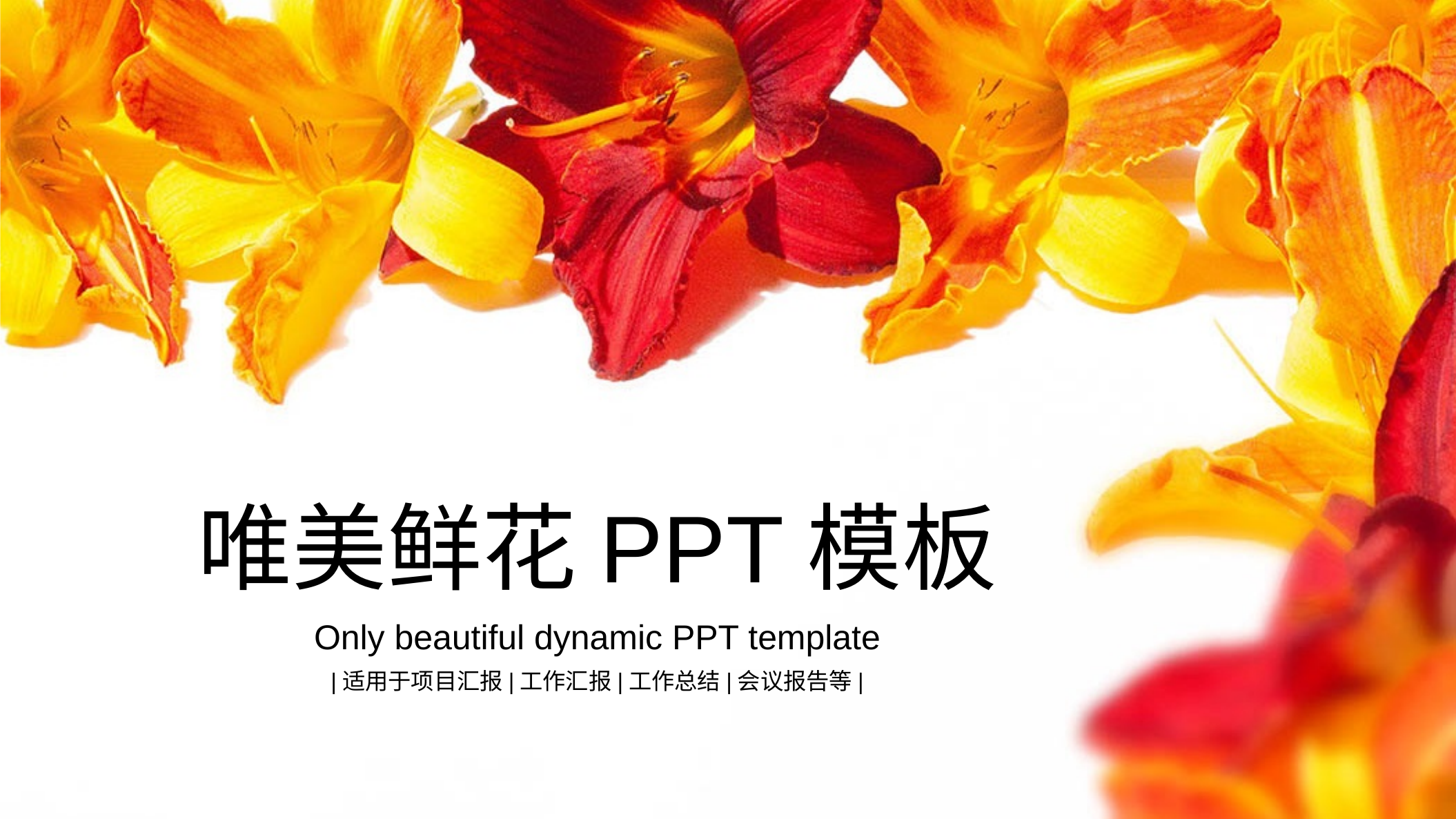

唯美鲜花PPT模板
Only beautiful dynamic PPT template
|适用于项目汇报|工作汇报|工作总结|会议报告等|